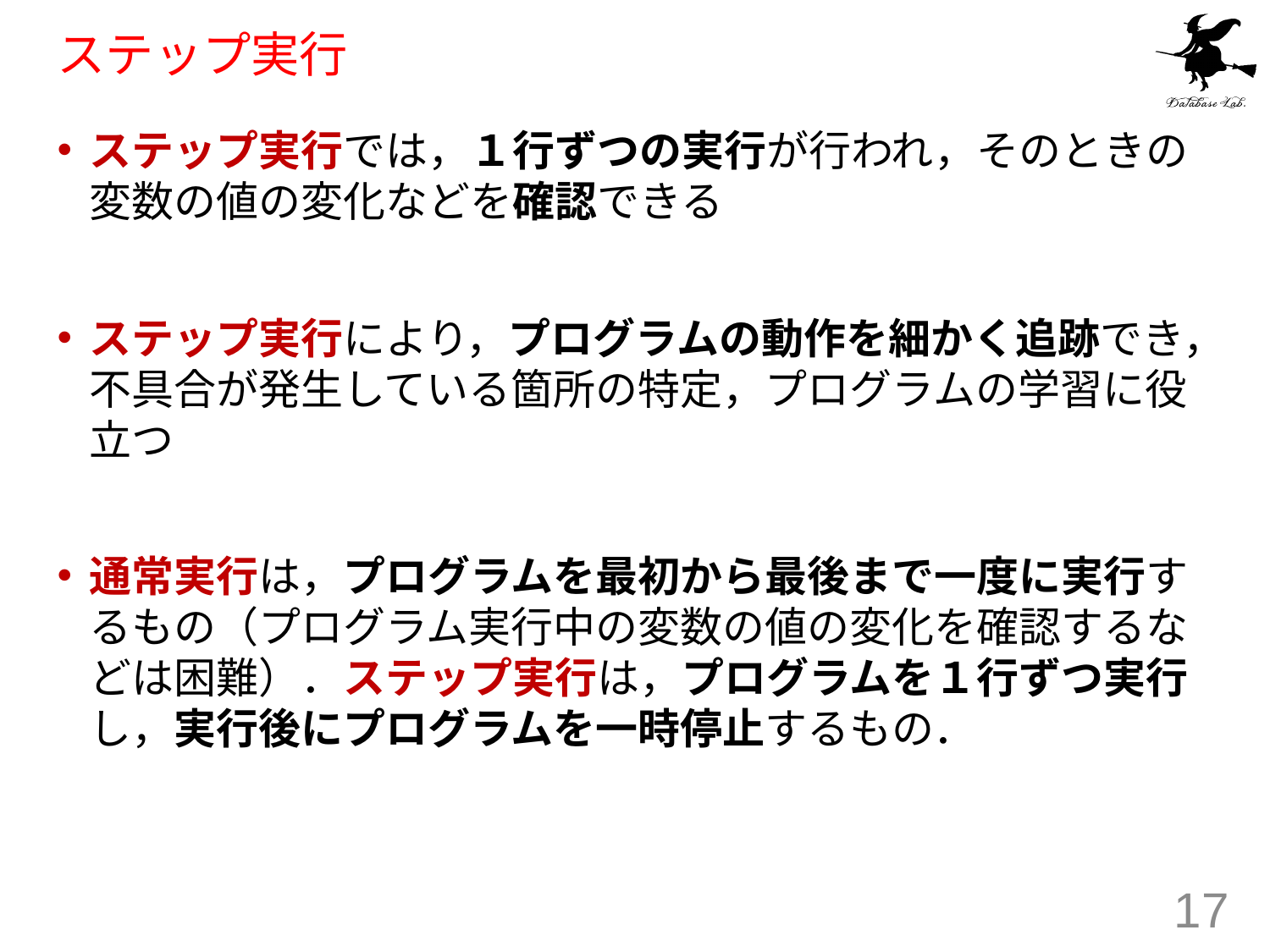

# ステップ実行
ステップ実行では，１行ずつの実行が行われ，そのときの変数の値の変化などを確認できる

ステップ実行により，プログラムの動作を細かく追跡でき，不具合が発生している箇所の特定，プログラムの学習に役立つ

通常実行は，プログラムを最初から最後まで一度に実行するもの（プログラム実行中の変数の値の変化を確認するなどは困難）．ステップ実行は，プログラムを１行ずつ実行し，実行後にプログラムを一時停止するもの．

17